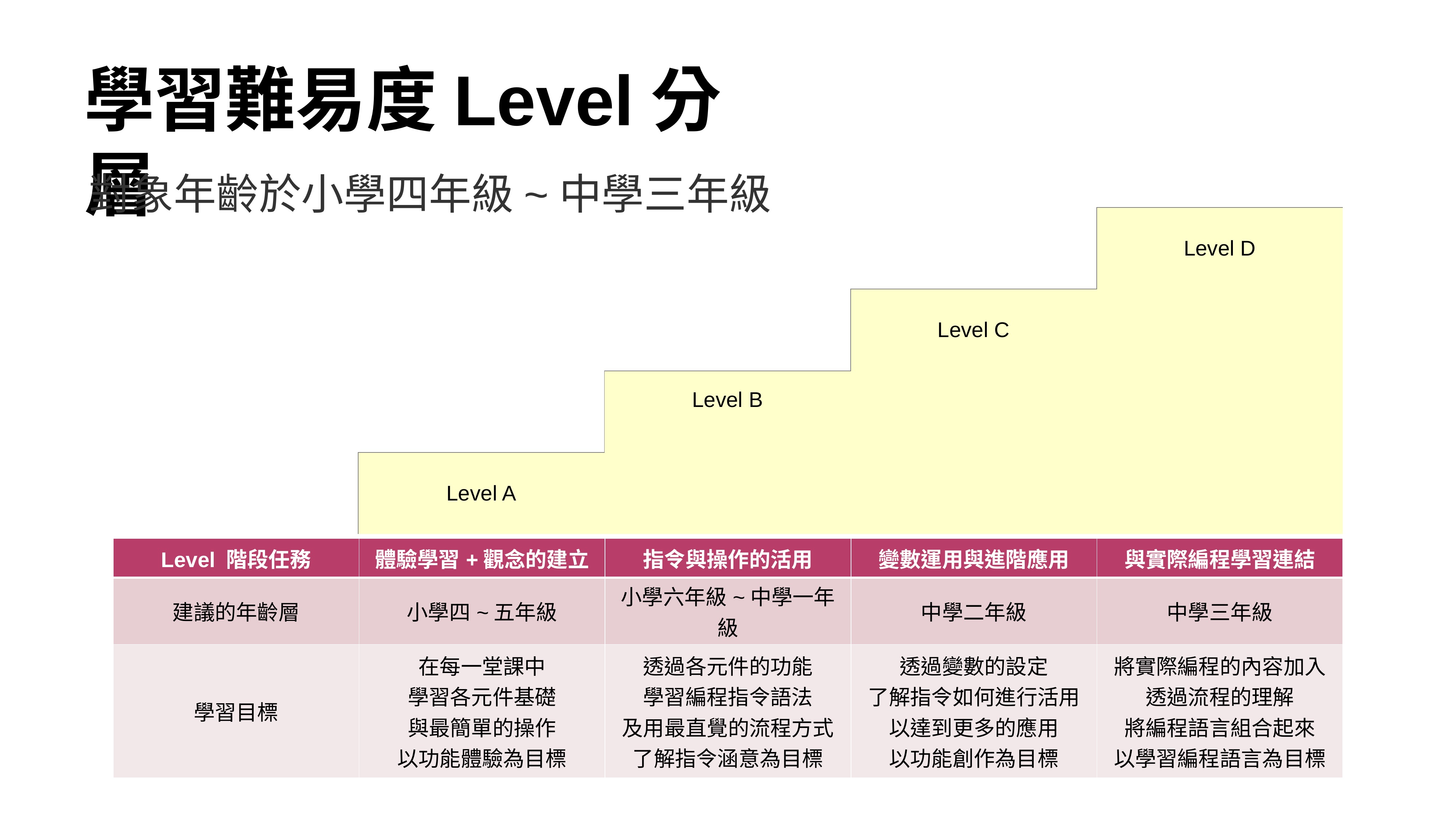

# 學習難易度Level分層
對象年齡於小學四年級~中學三年級
|  |  |  | Level D |
| --- | --- | --- | --- |
|  |  | Level C |  |
|  | Level B |  |  |
| Level A |  |  |  |
| Level 階段任務 | 體驗學習+觀念的建立 | 指令與操作的活用 | 變數運用與進階應用 | 與實際編程學習連結 |
| --- | --- | --- | --- | --- |
| 建議的年齡層 | 小學四~五年級 | 小學六年級~中學一年級 | 中學二年級 | 中學三年級 |
| 學習目標 | 在每一堂課中 學習各元件基礎 與最簡單的操作 以功能體驗為目標 | 透過各元件的功能 學習編程指令語法 及用最直覺的流程方式 了解指令涵意為目標 | 透過變數的設定 了解指令如何進行活用 以達到更多的應用 以功能創作為目標 | 將實際編程的內容加入 透過流程的理解 將編程語言組合起來 以學習編程語言為目標 |